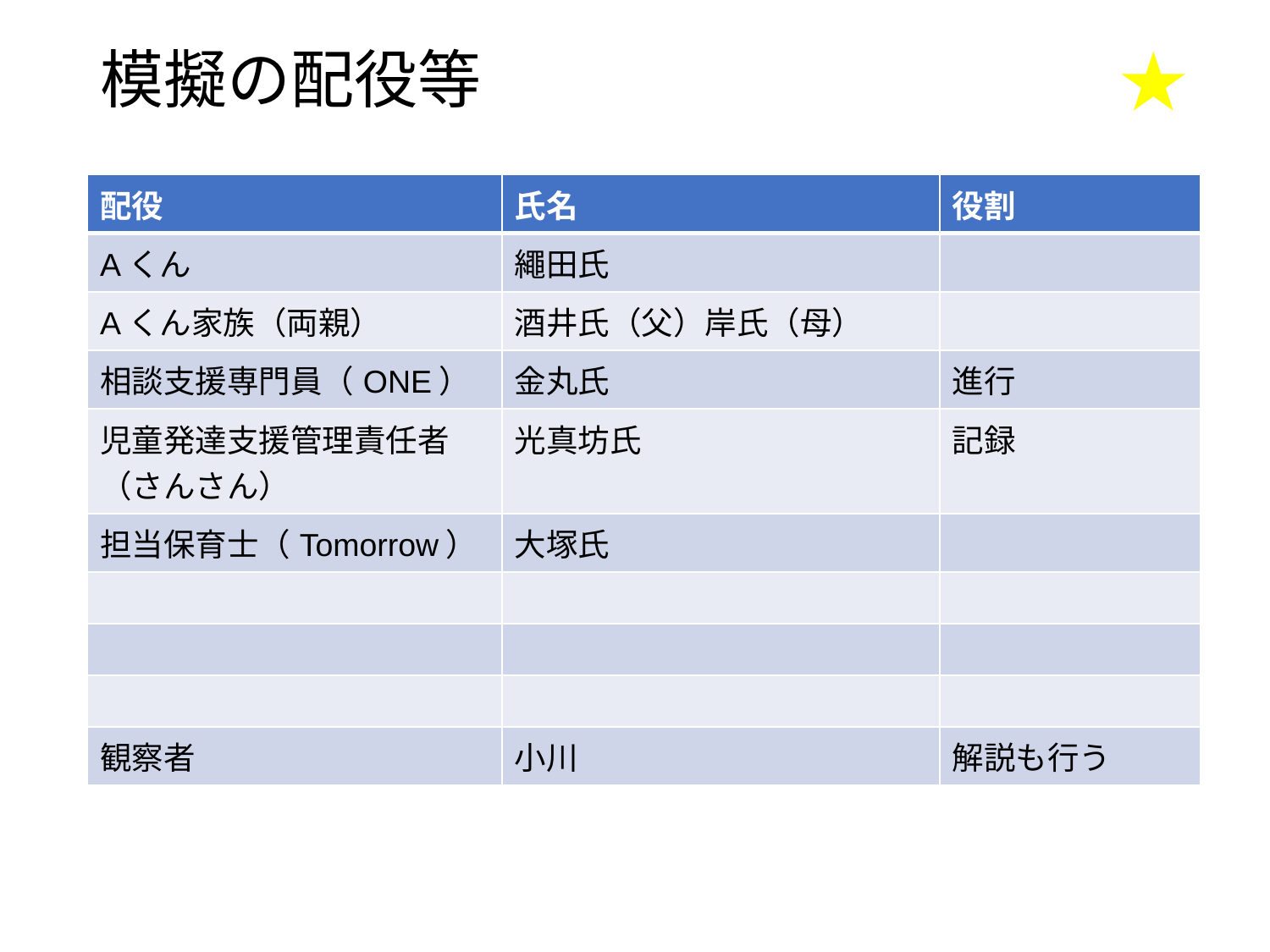

# 模擬の配役等

| 配役 | 氏名 | 役割 |
| --- | --- | --- |
| Aくん | 繩田氏 |  |
| Aくん家族（両親） | 酒井氏（父）岸氏（母） |  |
| 相談支援専門員（ONE） | 金丸氏 | 進行 |
| 児童発達支援管理責任者（さんさん） | 光真坊氏 | 記録 |
| 担当保育士（Tomorrow） | 大塚氏 |  |
|  |  |  |
|  |  |  |
|  |  |  |
| 観察者 | 小川 | 解説も行う |